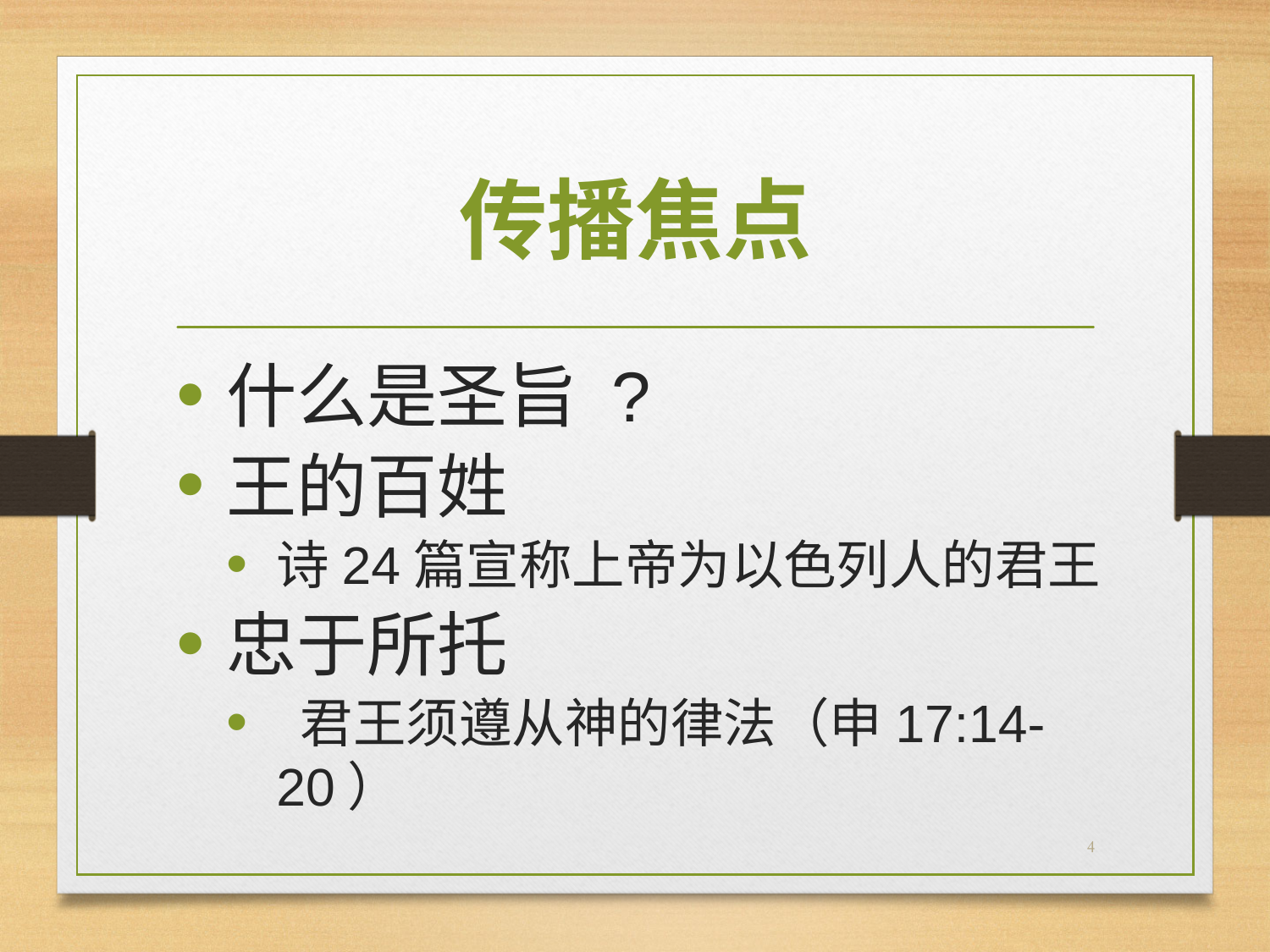

# 传播焦点
什么是圣旨 ?
王的百姓
诗24篇宣称上帝为以色列人的君王
忠于所托
 君王须遵从神的律法（申17:14-20）

4